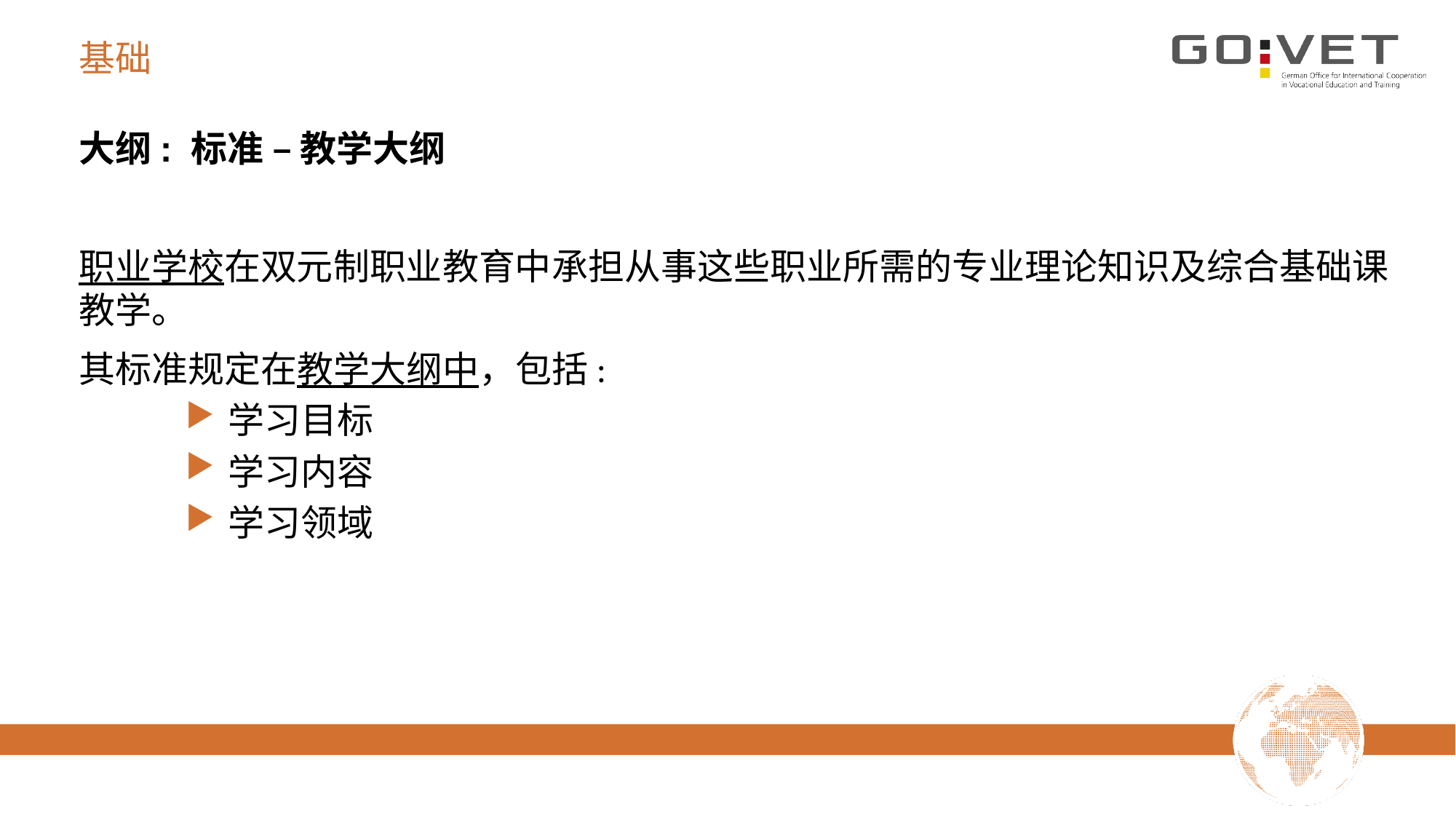

# 基础
大纲: 标准 – 教学大纲

职业学校在双元制职业教育中承担从事这些职业所需的专业理论知识及综合基础课教学。
其标准规定在教学大纲中，包括:
学习目标
学习内容
学习领域